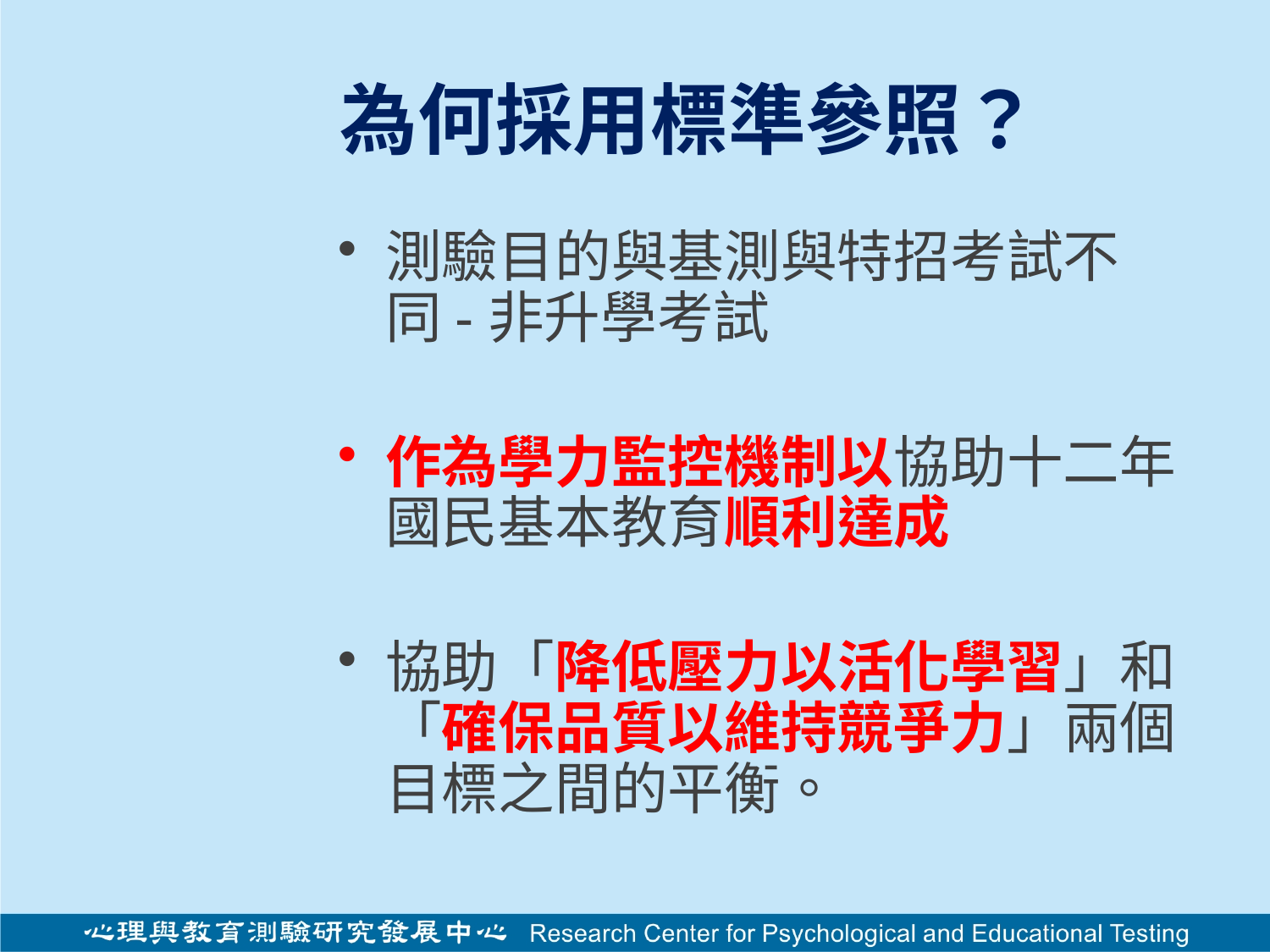

# 為何採用標準參照？
測驗目的與基測與特招考試不同-非升學考試

作為學力監控機制以協助十二年國民基本教育順利達成

協助「降低壓力以活化學習」和「確保品質以維持競爭力」兩個目標之間的平衡。